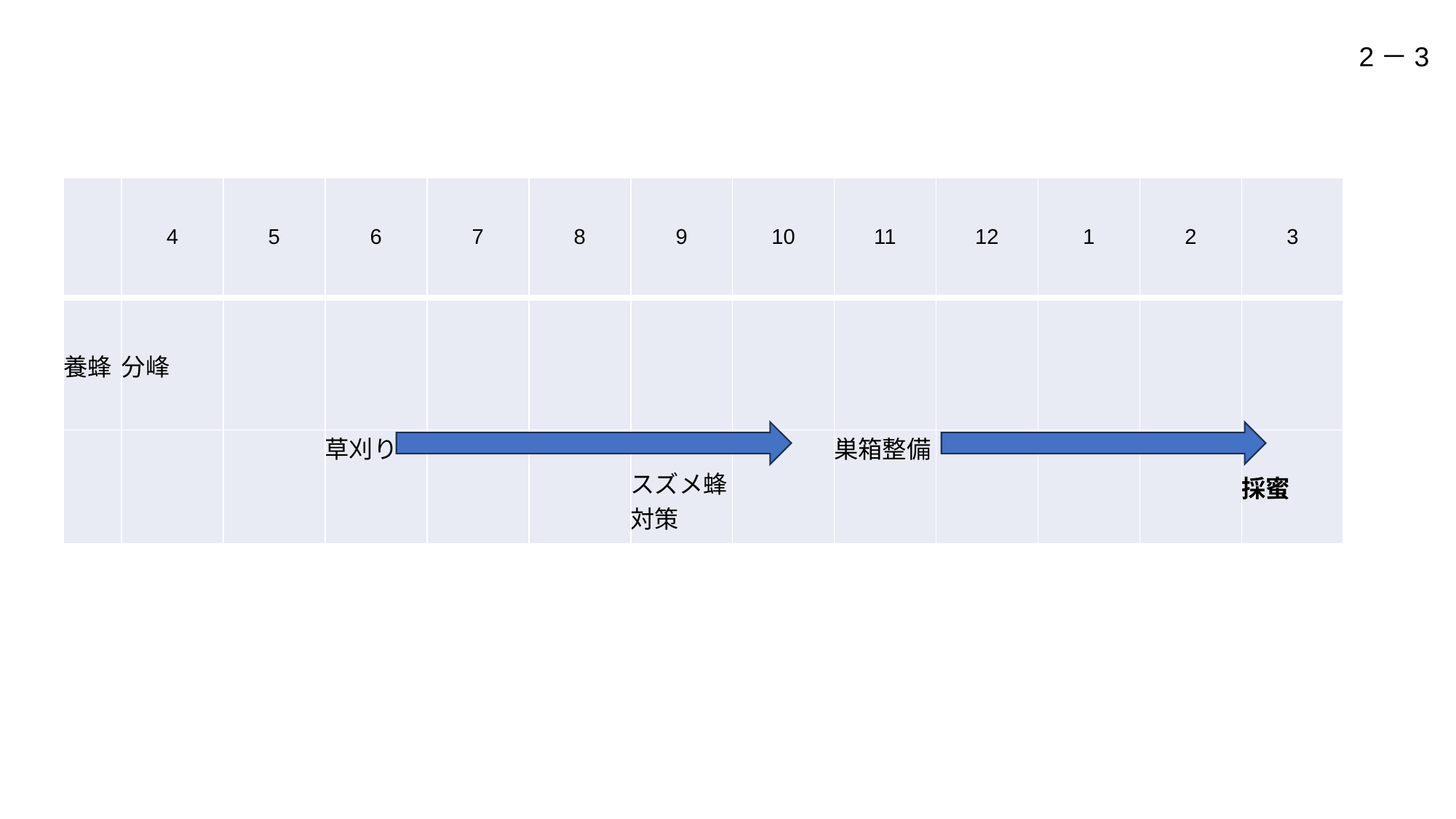

2－3
|  | 4 | 5 | 6 | 7 | 8 | 9 | 10 | 11 | 12 | 1 | 2 | 3 |
| --- | --- | --- | --- | --- | --- | --- | --- | --- | --- | --- | --- | --- |
| 養蜂 | 分峰 |  |  |  |  |  |  |  |  |  |  |  |
| --- | --- | --- | --- | --- | --- | --- | --- | --- | --- | --- | --- | --- |
|  |  |  | 草刈り |  |  | スズメ蜂対策 |  | 巣箱整備 |  |  |  | 採蜜 |